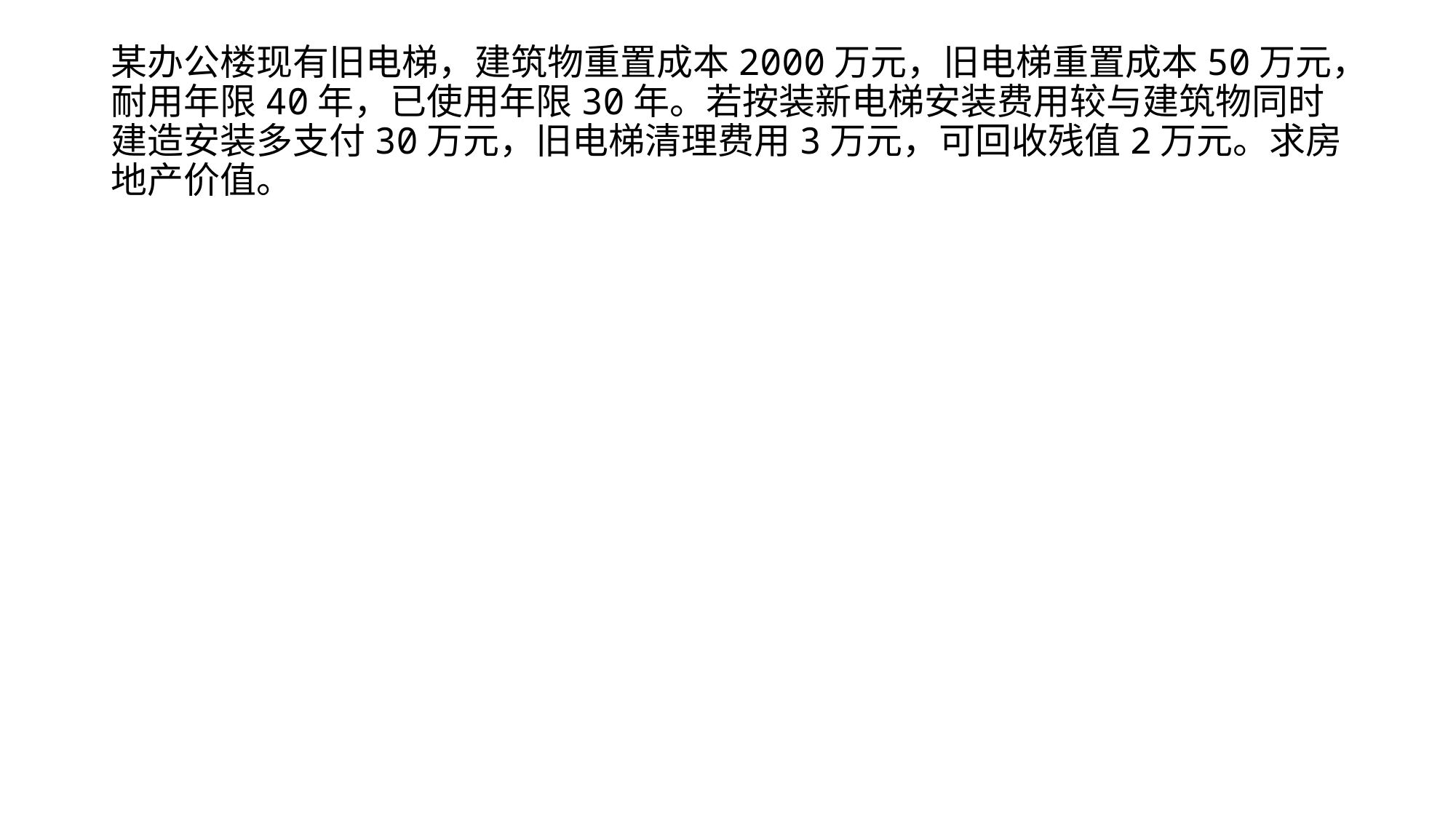

# 某办公楼现有旧电梯，建筑物重置成本2000万元，旧电梯重置成本50万元，耐用年限40年，已使用年限30年。若按装新电梯安装费用较与建筑物同时建造安装多支付30万元，旧电梯清理费用3万元，可回收残值2万元。求房地产价值。